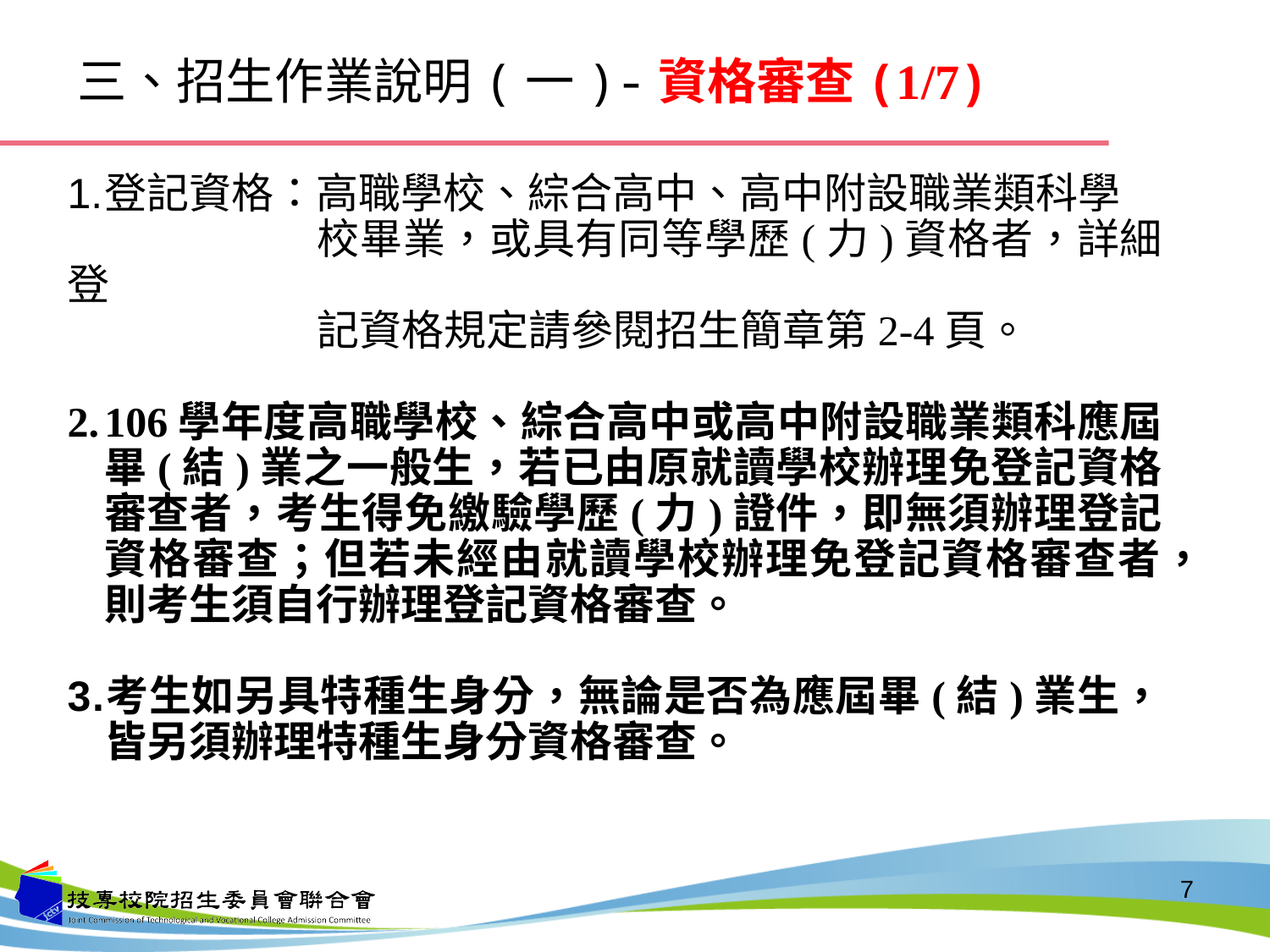

# 三、招生作業說明(一)-資格審查(1/7)
登記資格：高職學校、綜合高中、高中附設職業類科學
校畢業，或具有同等學歷(力)資格者，詳細登
記資格規定請參閱招生簡章第2-4頁。

106學年度高職學校、綜合高中或高中附設職業類科應屆畢(結)業之一般生，若已由原就讀學校辦理免登記資格審查者，考生得免繳驗學歷(力)證件，即無須辦理登記資格審查；但若未經由就讀學校辦理免登記資格審查者，則考生須自行辦理登記資格審查。

考生如另具特種生身分，無論是否為應屆畢(結)業生，皆另須辦理特種生身分資格審查。
7